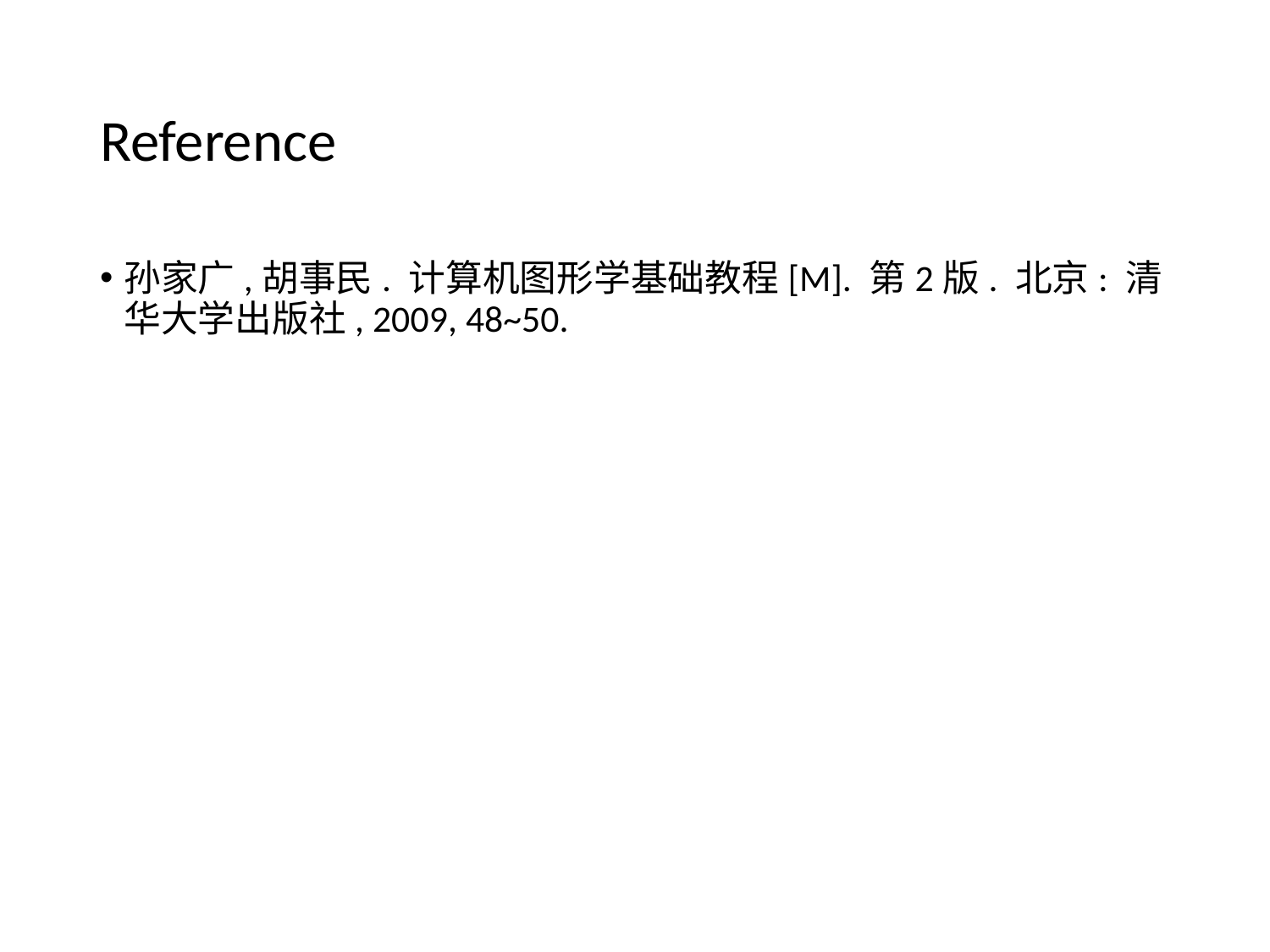

# Reference
孙家广,胡事民. 计算机图形学基础教程[M]. 第2版. 北京: 清华大学出版社, 2009, 48~50.